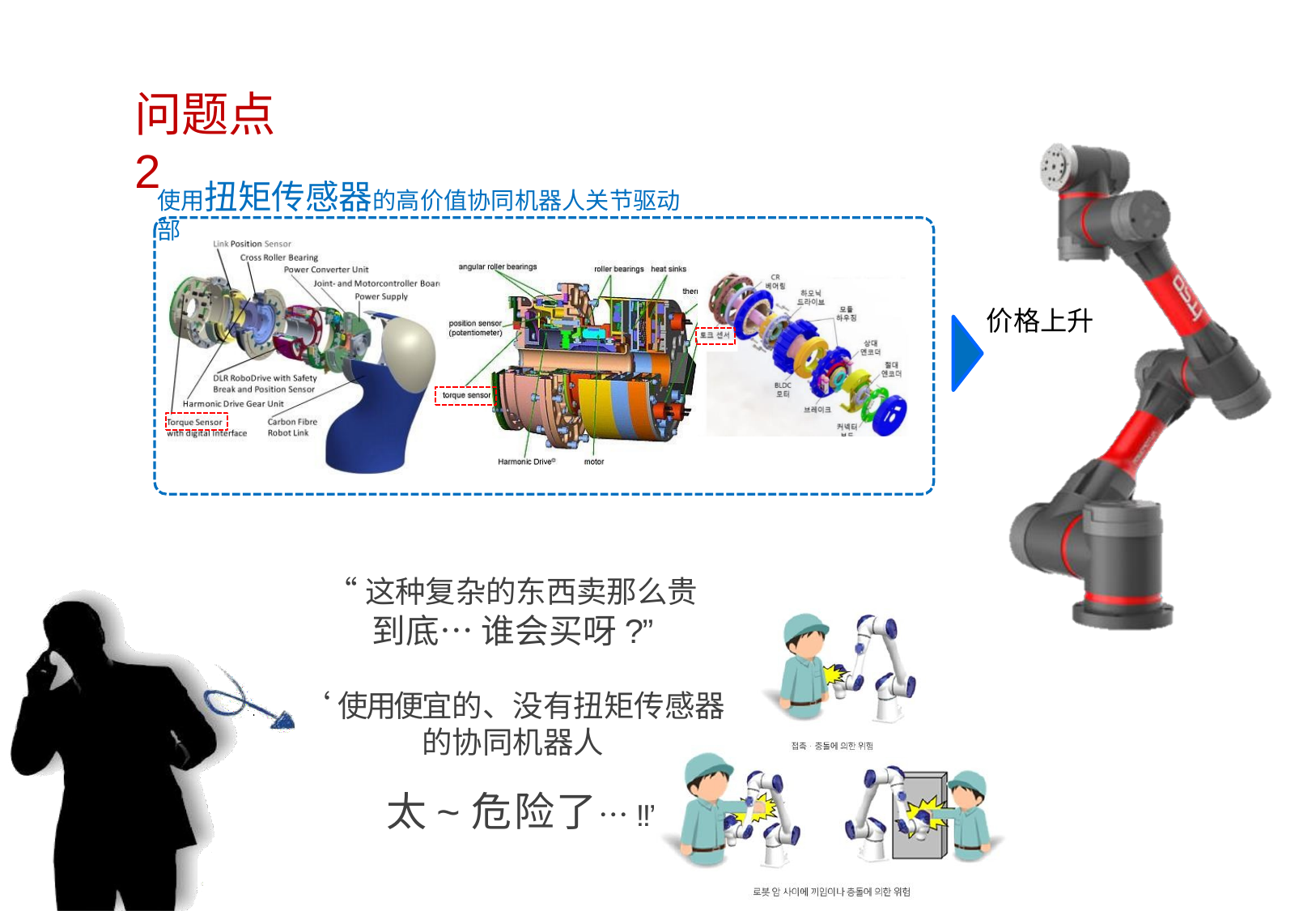

# 问题点	2

使用扭矩传感器的高价值协同机器人关节驱动部

价格上升

“这种复杂的东西卖那么贵
到底… 谁会买呀?”
‘使用便宜的、没有扭矩传感器的协同机器人

太~危险了…!!’